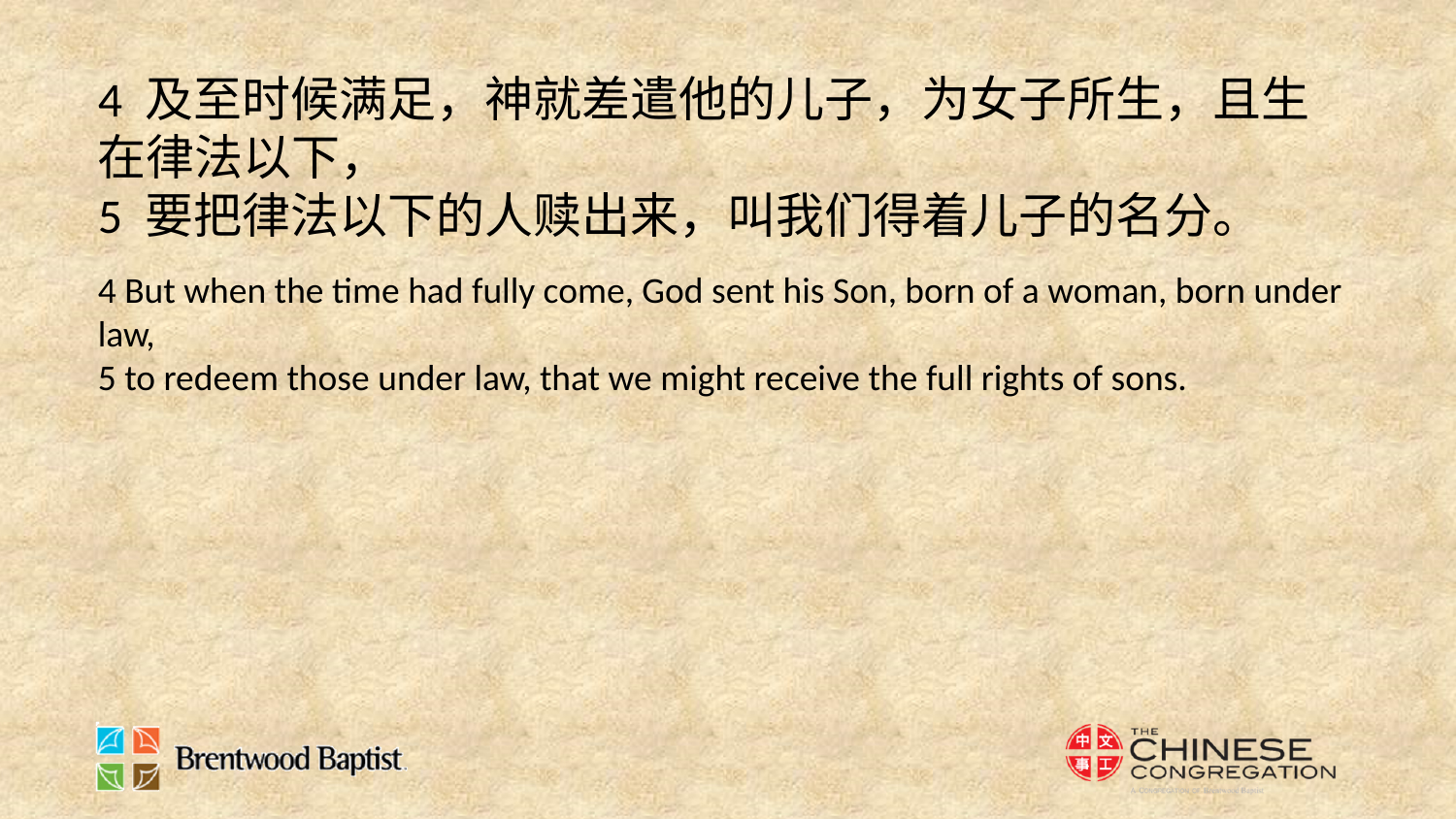

4 及至时候满足，神就差遣他的儿子，为女子所生，且生在律法以下，
5 要把律法以下的人赎出来，叫我们得着儿子的名分。

4 But when the time had fully come, God sent his Son, born of a woman, born under law,
5 to redeem those under law, that we might receive the full rights of sons.